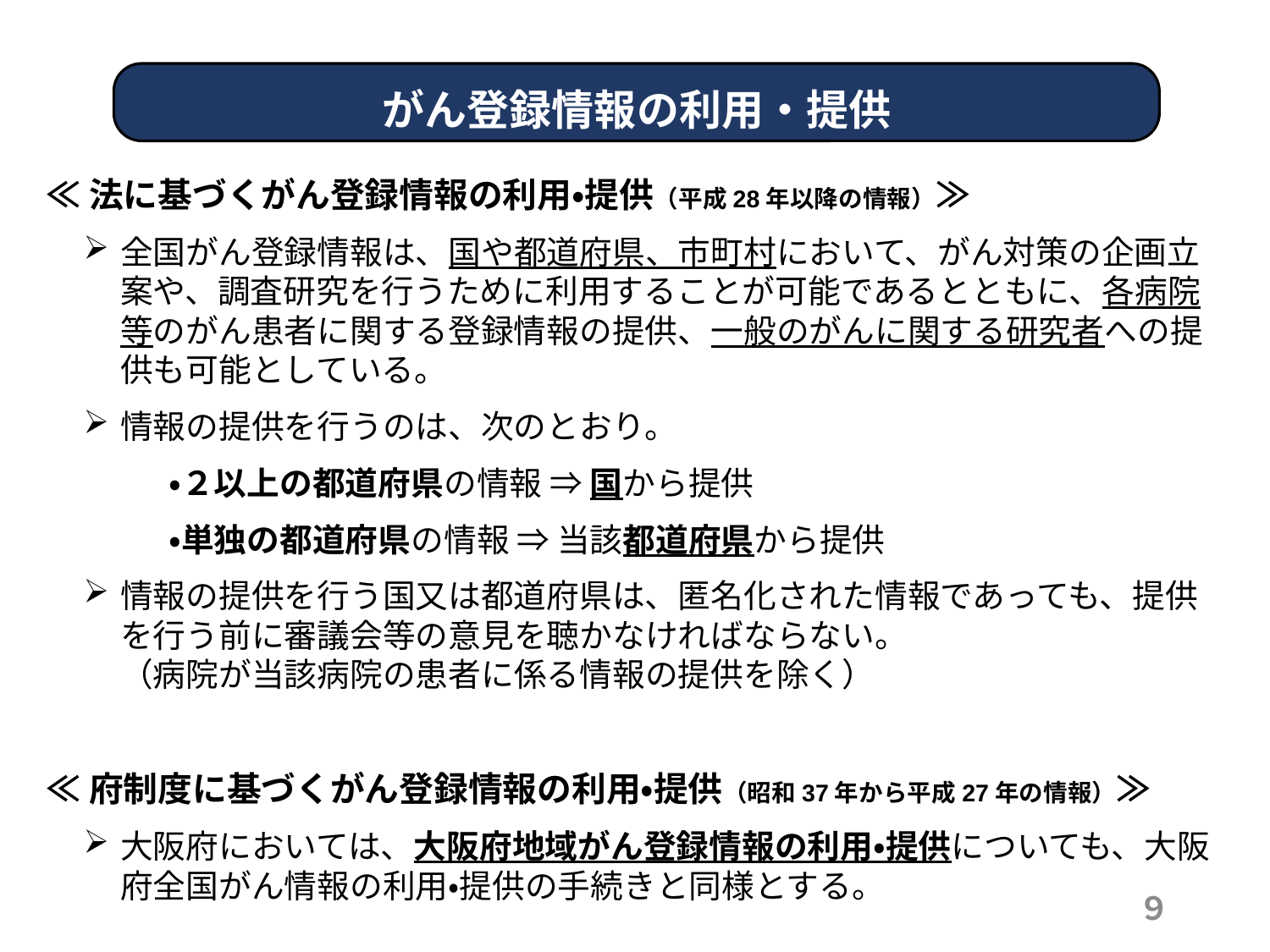

がん登録情報の利用・提供
≪法に基づくがん登録情報の利用・提供（平成28年以降の情報）≫
全国がん登録情報は、国や都道府県、市町村において、がん対策の企画立案や、調査研究を行うために利用することが可能であるとともに、各病院等のがん患者に関する登録情報の提供、一般のがんに関する研究者への提供も可能としている。
情報の提供を行うのは、次のとおり。
・２以上の都道府県の情報 ⇒ 国から提供
・単独の都道府県の情報 ⇒ 当該都道府県から提供
情報の提供を行う国又は都道府県は、匿名化された情報であっても、提供を行う前に審議会等の意見を聴かなければならない。
（病院が当該病院の患者に係る情報の提供を除く）

≪府制度に基づくがん登録情報の利用・提供（昭和37年から平成27年の情報）≫
大阪府においては、大阪府地域がん登録情報の利用・提供についても、大阪府全国がん情報の利用・提供の手続きと同様とする。
９